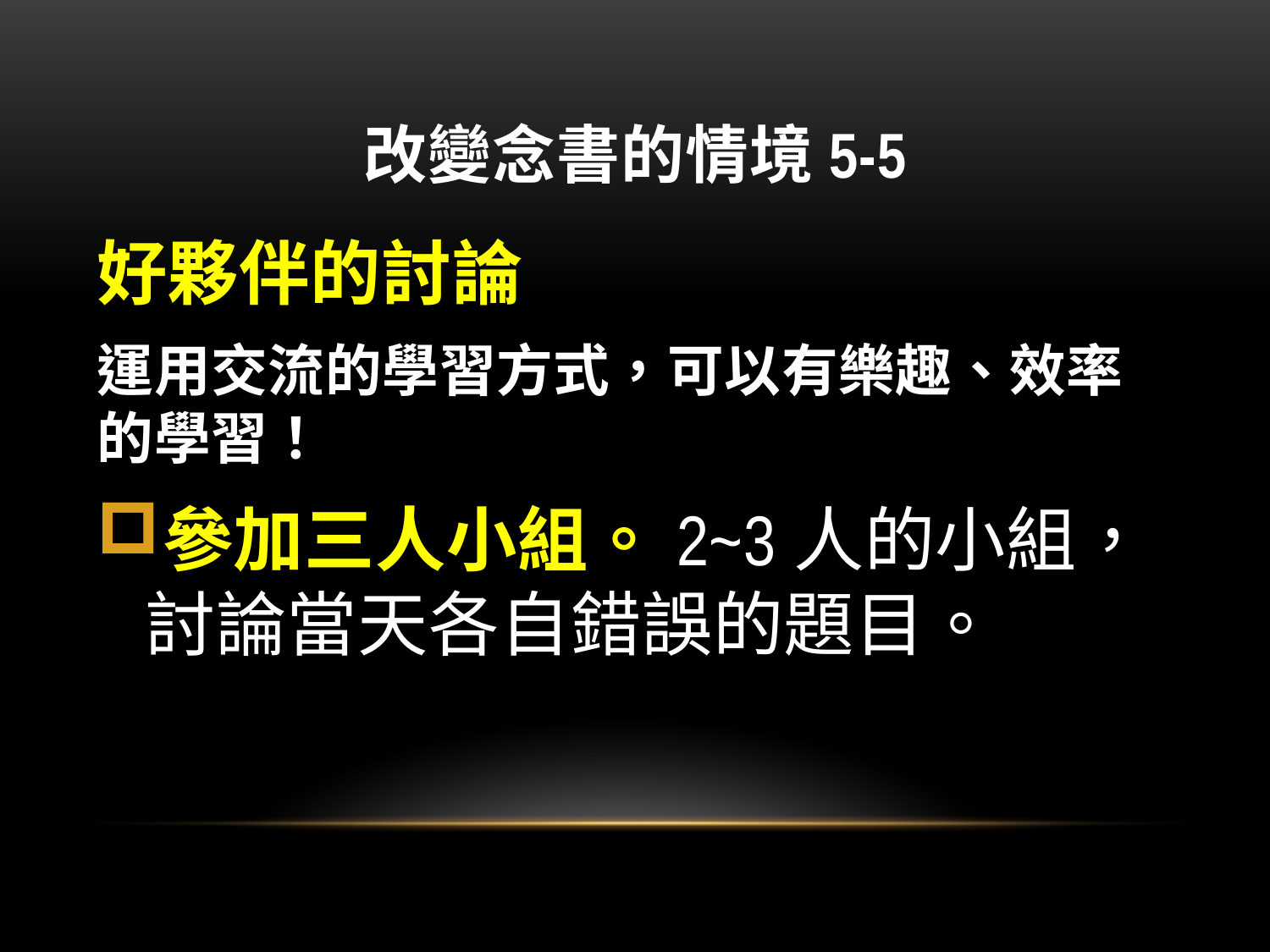

# 改變念書的情境5-5
好夥伴的討論
運用交流的學習方式，可以有樂趣、效率的學習！
參加三人小組。2~3人的小組，討論當天各自錯誤的題目。